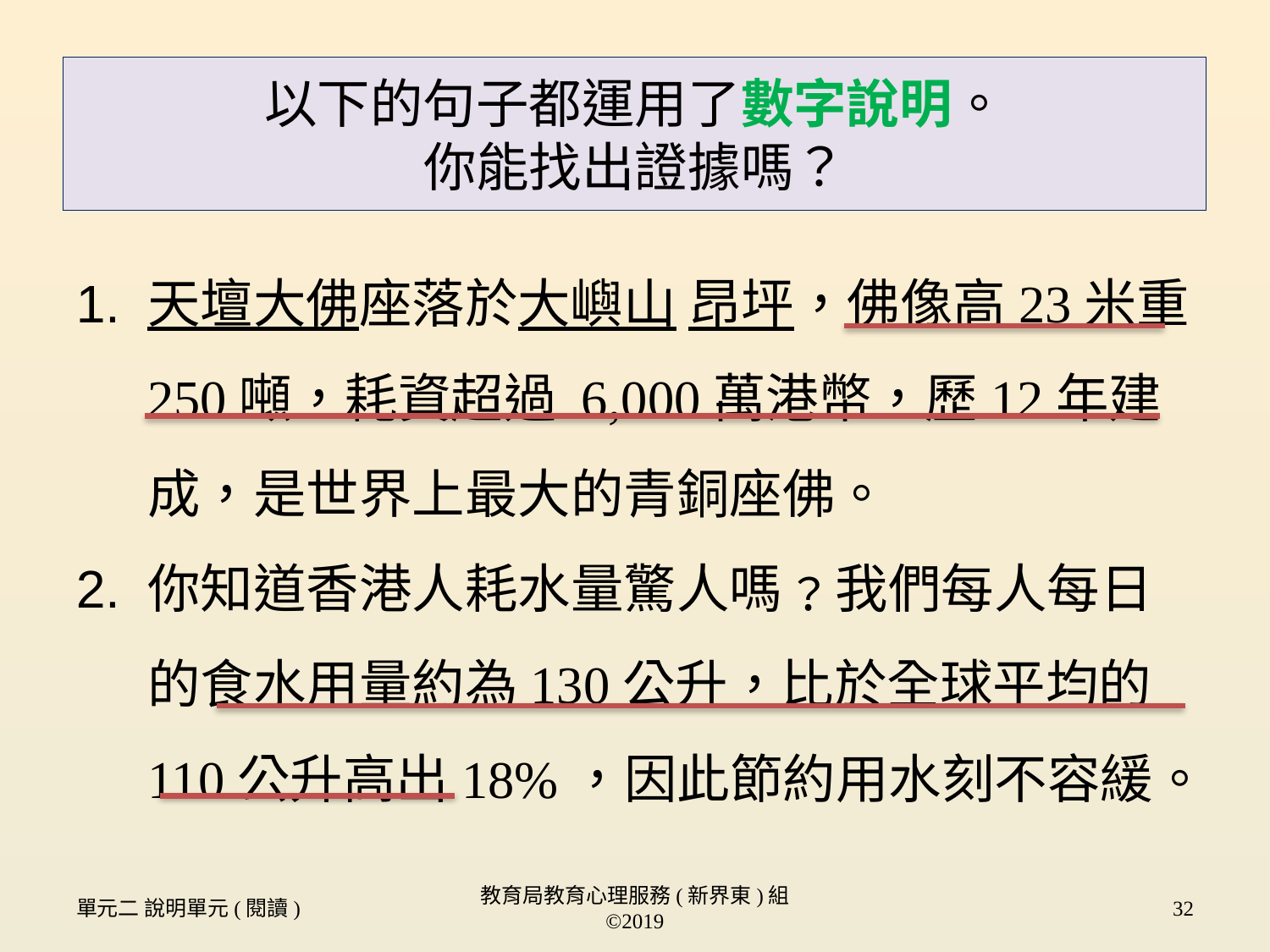

以下的句子都運用了數字說明。
你能找出證據嗎？
天壇大佛座落於大嶼山 昂坪，佛像高23米重250噸，耗資超過 6,000萬港幣，歷12年建成，是世界上最大的青銅座佛。
你知道香港人耗水量驚人嗎﹖我們每人每日 的食水用量約為130公升，比於全球平均的110公升高出18%，因此節約用水刻不容緩。
單元二 說明單元(閱讀)
教育局教育心理服務(新界東)組 ©2019
32